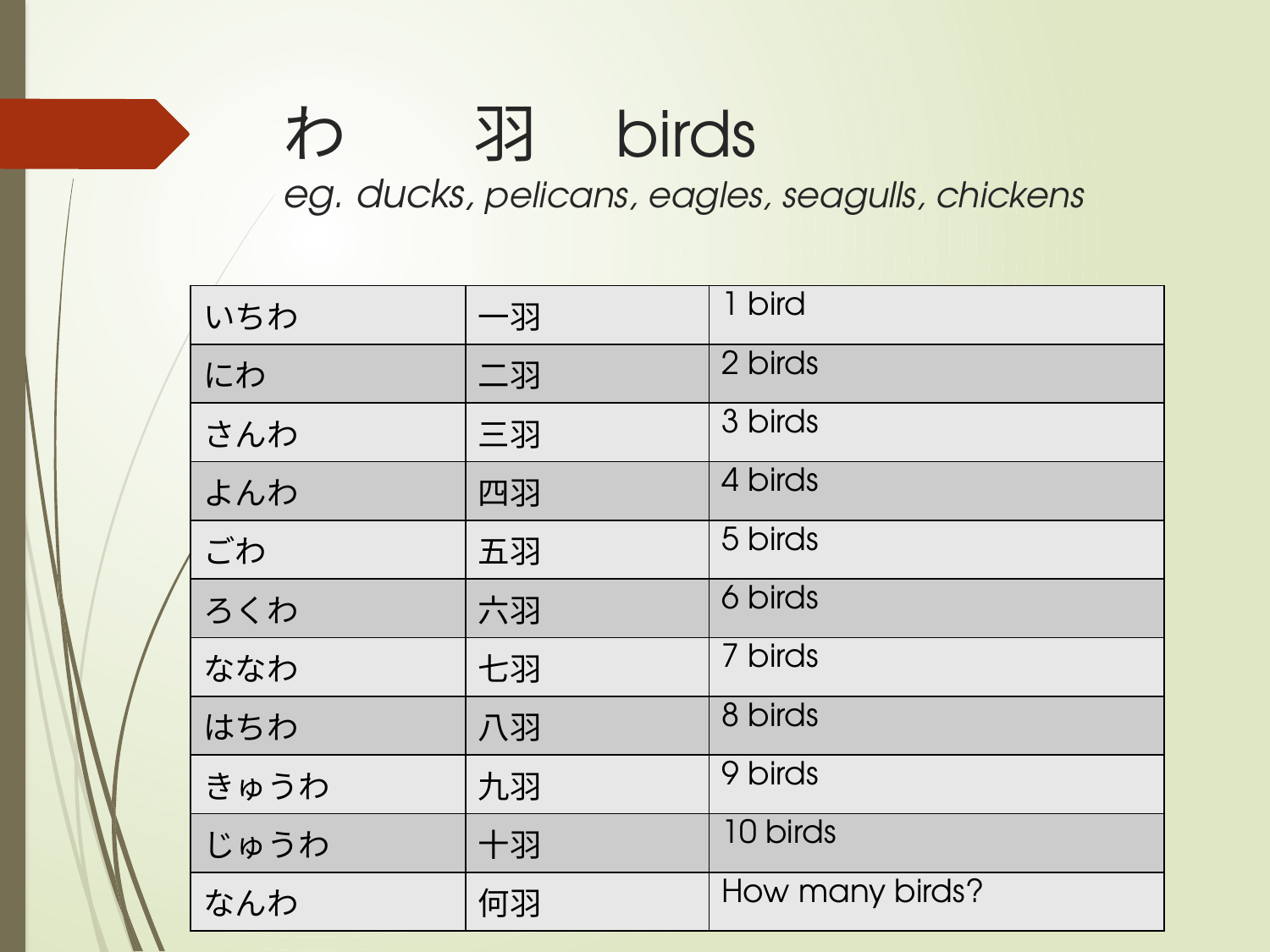

# わ　　羽　birds eg. ducks, pelicans, eagles, seagulls, chickens
| いちわ | 一羽 | 1 bird |
| --- | --- | --- |
| にわ | 二羽 | 2 birds |
| さんわ | 三羽 | 3 birds |
| よんわ | 四羽 | 4 birds |
| ごわ | 五羽 | 5 birds |
| ろくわ | 六羽 | 6 birds |
| ななわ | 七羽 | 7 birds |
| はちわ | 八羽 | 8 birds |
| きゅうわ | 九羽 | 9 birds |
| じゅうわ | 十羽 | 10 birds |
| なんわ | 何羽 | How many birds? |